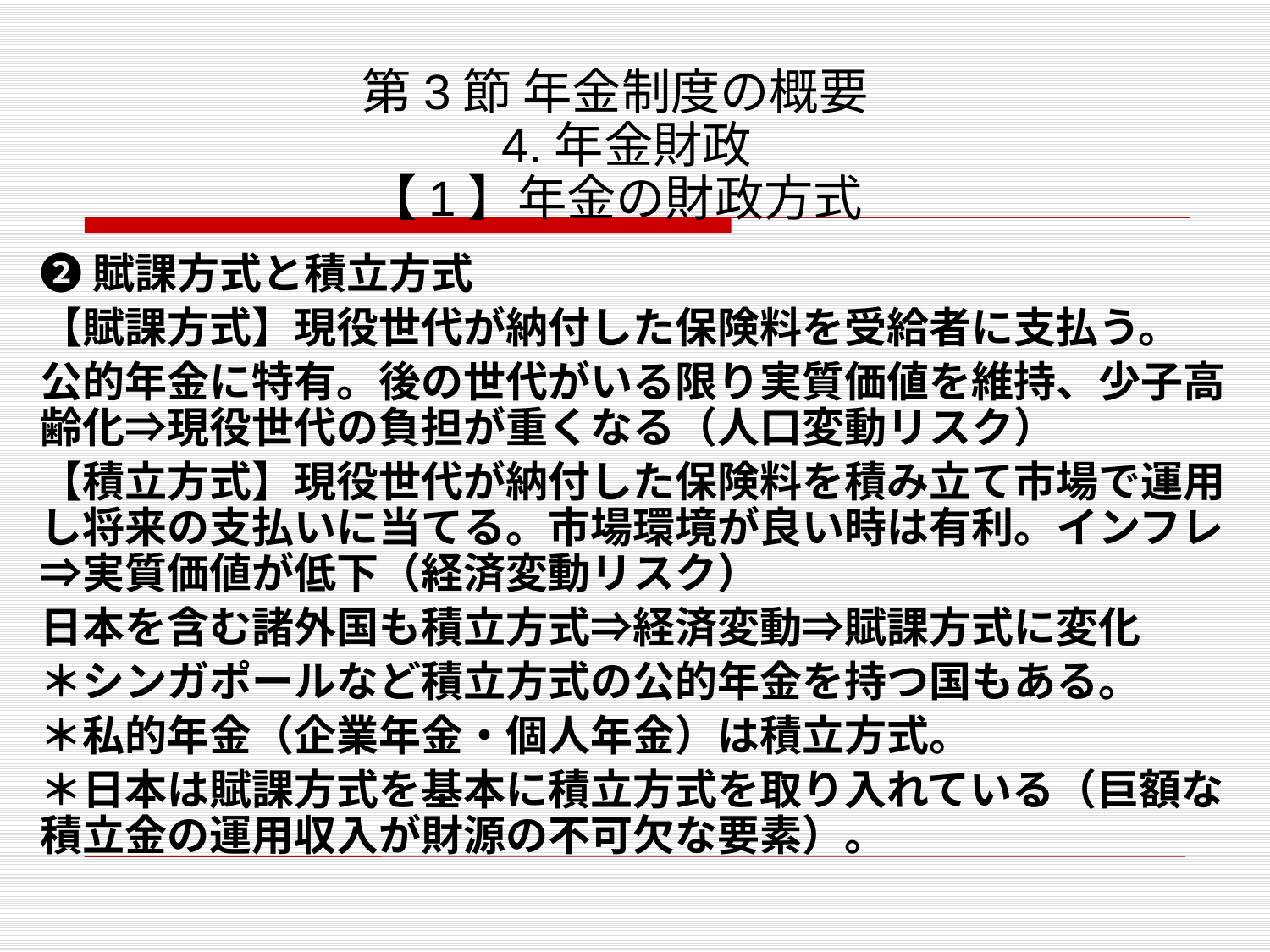

# 第3節 年金制度の概要 4.年金財政 【1】年金の財政方式
❷賦課方式と積立方式
【賦課方式】現役世代が納付した保険料を受給者に支払う。
公的年金に特有。後の世代がいる限り実質価値を維持、少子高齢化⇒現役世代の負担が重くなる（人口変動リスク）
【積立方式】現役世代が納付した保険料を積み立て市場で運用し将来の支払いに当てる。市場環境が良い時は有利。インフレ⇒実質価値が低下（経済変動リスク）
日本を含む諸外国も積立方式⇒経済変動⇒賦課方式に変化
＊シンガポールなど積立方式の公的年金を持つ国もある。
＊私的年金（企業年金・個人年金）は積立方式。
＊日本は賦課方式を基本に積立方式を取り入れている（巨額な積立金の運用収入が財源の不可欠な要素）。